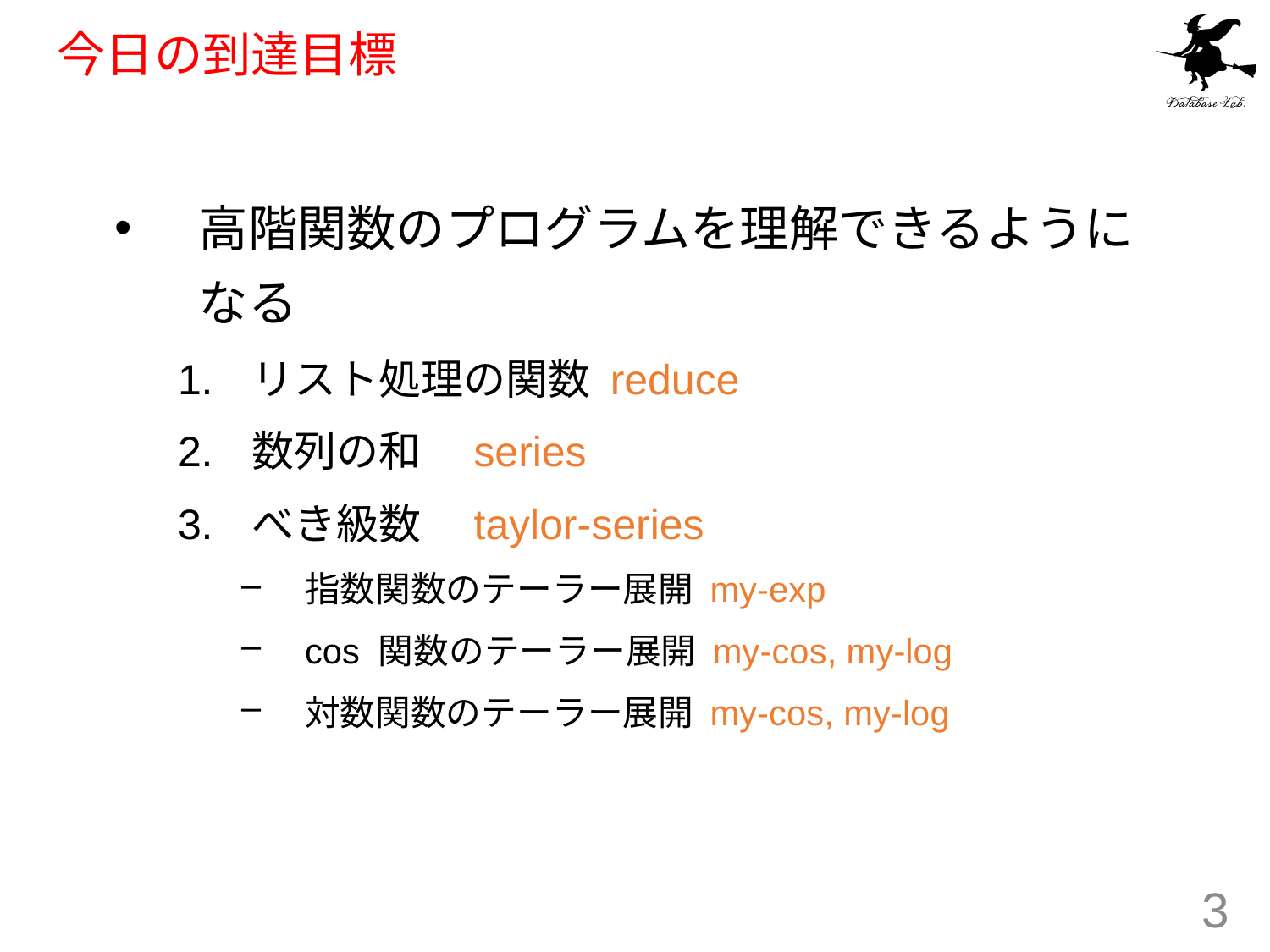

# 今日の到達目標
高階関数のプログラムを理解できるようになる
リスト処理の関数 reduce
数列の和　series
べき級数　taylor-series
指数関数のテーラー展開 my-exp
cos 関数のテーラー展開 my-cos, my-log
対数関数のテーラー展開 my-cos, my-log
3